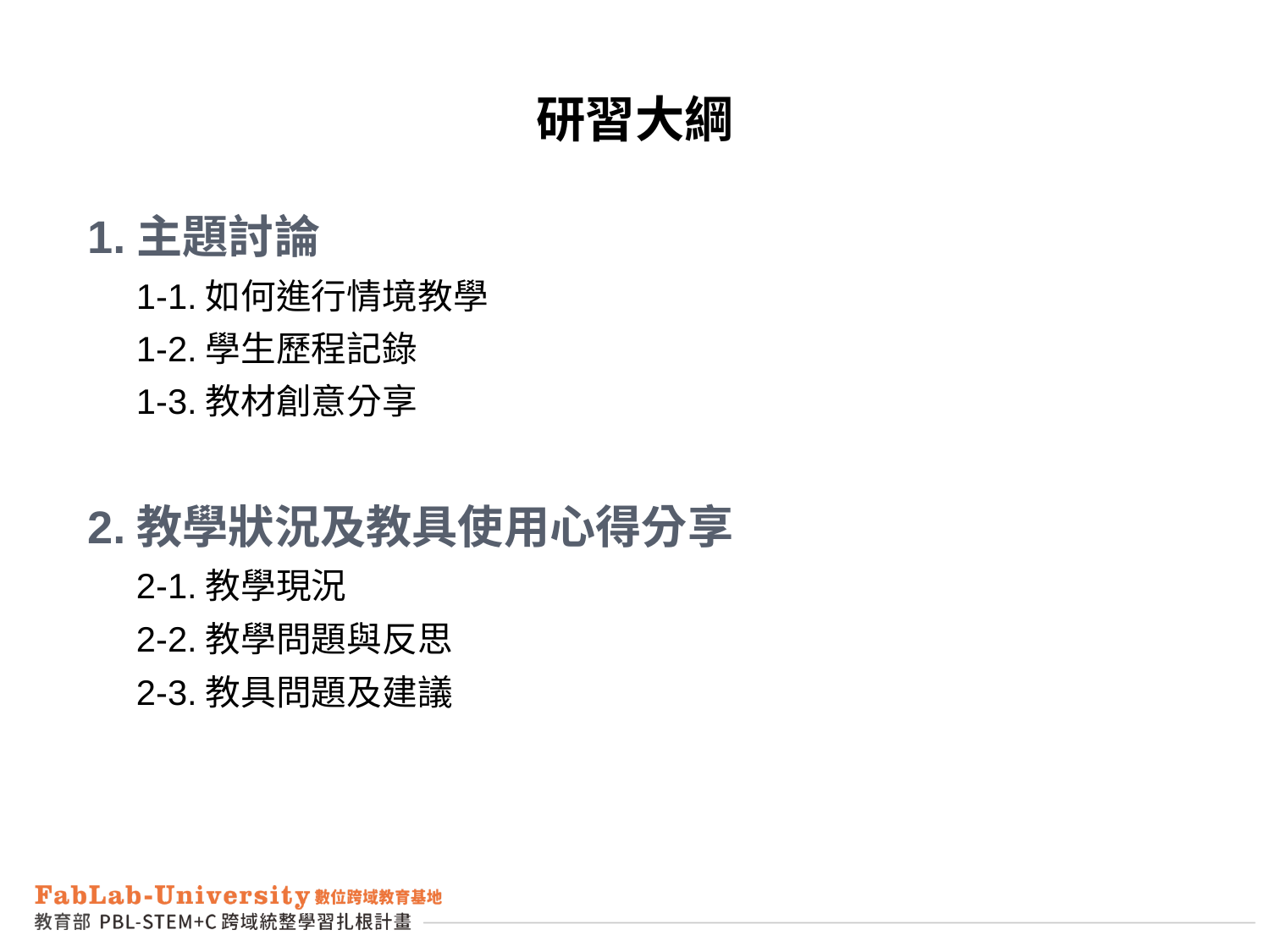

研習大綱
1.主題討論
     1-1.如何進行情境教學
     1-2.學生歷程記錄
     1-3.教材創意分享

2.教學狀況及教具使用心得分享
     2-1.教學現況
     2-2.教學問題與反思
     2-3.教具問題及建議